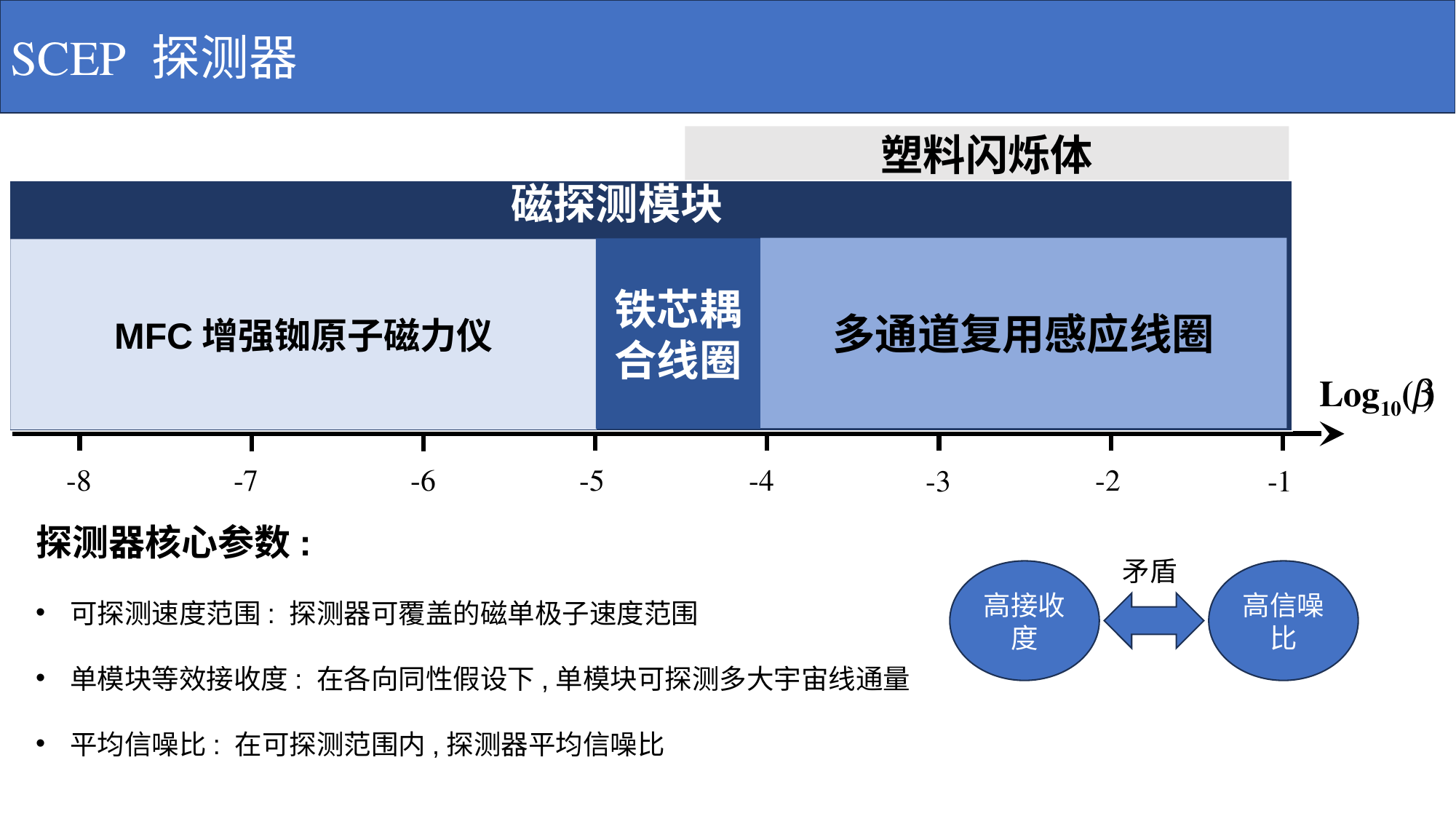

SCEP 探测器
塑料闪烁体
磁探测模块

多通道复用感应线圈
铁芯耦合线圈
MFC增强铷原子磁力仪
Log10(𝛽)
-2
-8
-7
-6
-5
-4
-3
-1
探测器核心参数:

可探测速度范围: 探测器可覆盖的磁单极子速度范围

单模块等效接收度: 在各向同性假设下,单模块可探测多大宇宙线通量

平均信噪比: 在可探测范围内,探测器平均信噪比

矛盾
高接收度
高信噪比